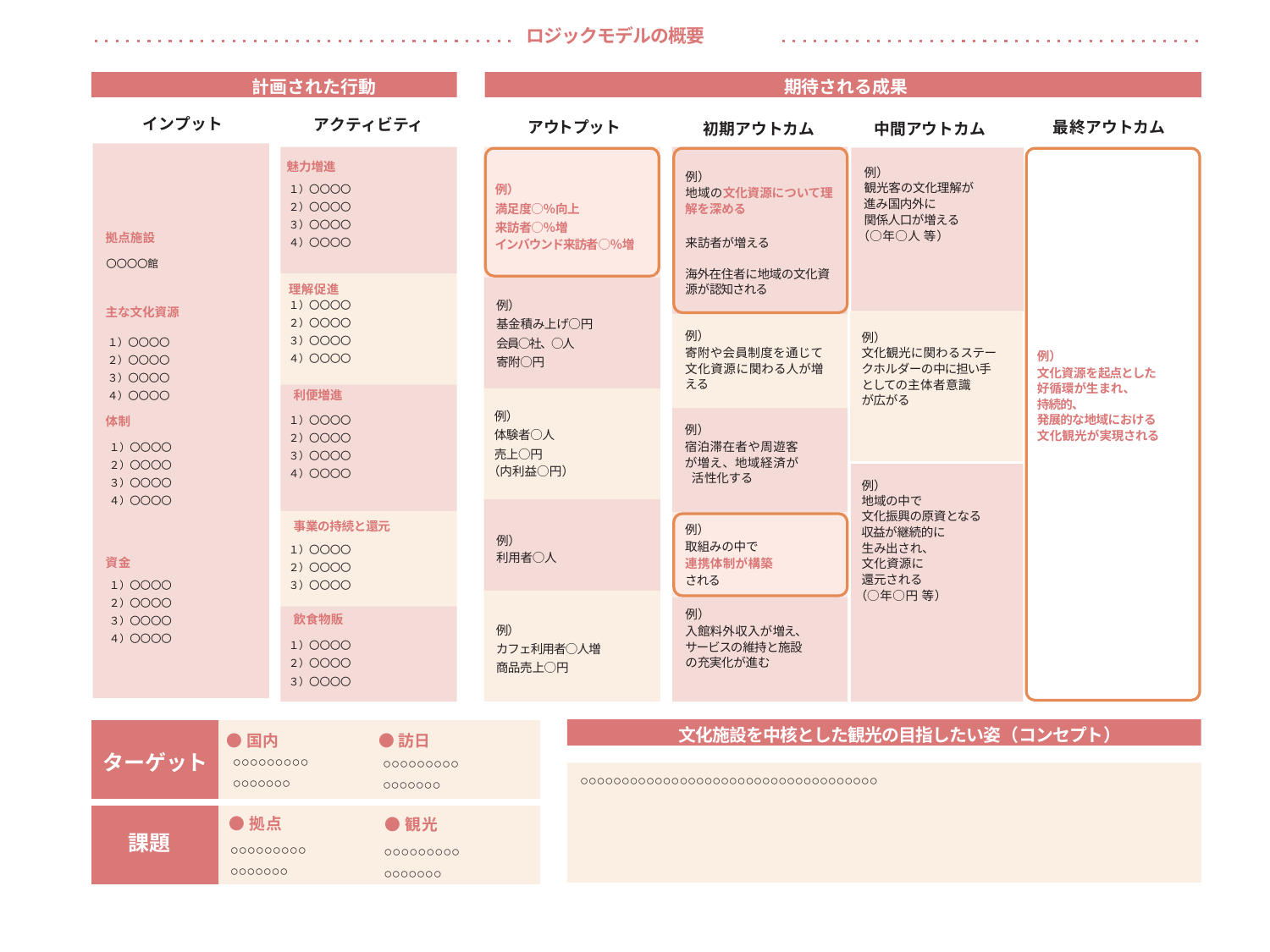

ロジックモデルの概要

計画された行動
期待される成果
インプット

魅力増進
例）
地域の文化資源について理解を深める

来訪者が増える

海外在住者に地域の文化資源が認知される
例）
満足度○％向上
来訪者○％増
インバウンド来訪者○％増
拠点施設
例）
基金積み上げ○円
会員○社、○人
寄附○円
主な文化資源
例）
寄附や会員制度を通じて文化資源に関わる人が増える
例）
文化資源を起点とした
好循環が生まれ、
持続的、
発展的な地域における
文化観光が実現される
利便増進
例）
体験者○人
売上○円
（内利益○円）
体制
例）
宿泊滞在者や周遊客が増え、地域経済が    活性化する
事業の持続と還元
例）
取組みの中で
連携体制が構築
される
例）
利用者○人
資金
飲食物販
例）
入館料外収入が増え、サービスの維持と施設の充実化が進む
例）
カフェ利用者○人増
商品売上○円
文化施設を中核とした観光の目指したい姿（コンセプト）
アクティビティ
最終アウトカム
アウトプット
中間アウトカム
初期アウトカム

例）
観光客の文化理解が進み国内外に
関係人口が増える
（○年○人 等）
１）〇〇〇〇
２）〇〇〇〇
３）〇〇〇〇
４）〇〇〇〇
〇〇〇〇館
理解促進
１）〇〇〇〇
２）〇〇〇〇
３）〇〇〇〇
４）〇〇〇〇

例）
文化観光に関わるステークホルダーの中に担い手としての主体者意識
が広がる

１）〇〇〇〇
２）〇〇〇〇
３）〇〇〇〇
４）〇〇〇〇
１）〇〇〇〇
２）〇〇〇〇
３）〇〇〇〇
４）〇〇〇〇
１）〇〇〇〇
２）〇〇〇〇
３）〇〇〇〇
４）〇〇〇〇

例）
地域の中で
文化振興の原資となる収益が継続的に
生み出され、
文化資源に
還元される
（○年○円 等）

１）〇〇〇〇
２）〇〇〇〇
３）〇〇〇〇
１）〇〇〇〇
２）〇〇〇〇
３）〇〇〇〇
４）〇〇〇〇
１）〇〇〇〇
２）〇〇〇〇
３）〇〇〇〇
|  |  |
| --- | --- |
|  |  |
●国内
●訪日
ターゲット
○○○○○○○○○
○○○○○○○
○○○○○○○○○
○○○○○○○
○○○○○○○○○○○○○○○○○○○○○○○○○○○○○○○○○○○○

●拠点
●観光
課題
○○○○○○○○○
○○○○○○○
○○○○○○○○○
○○○○○○○